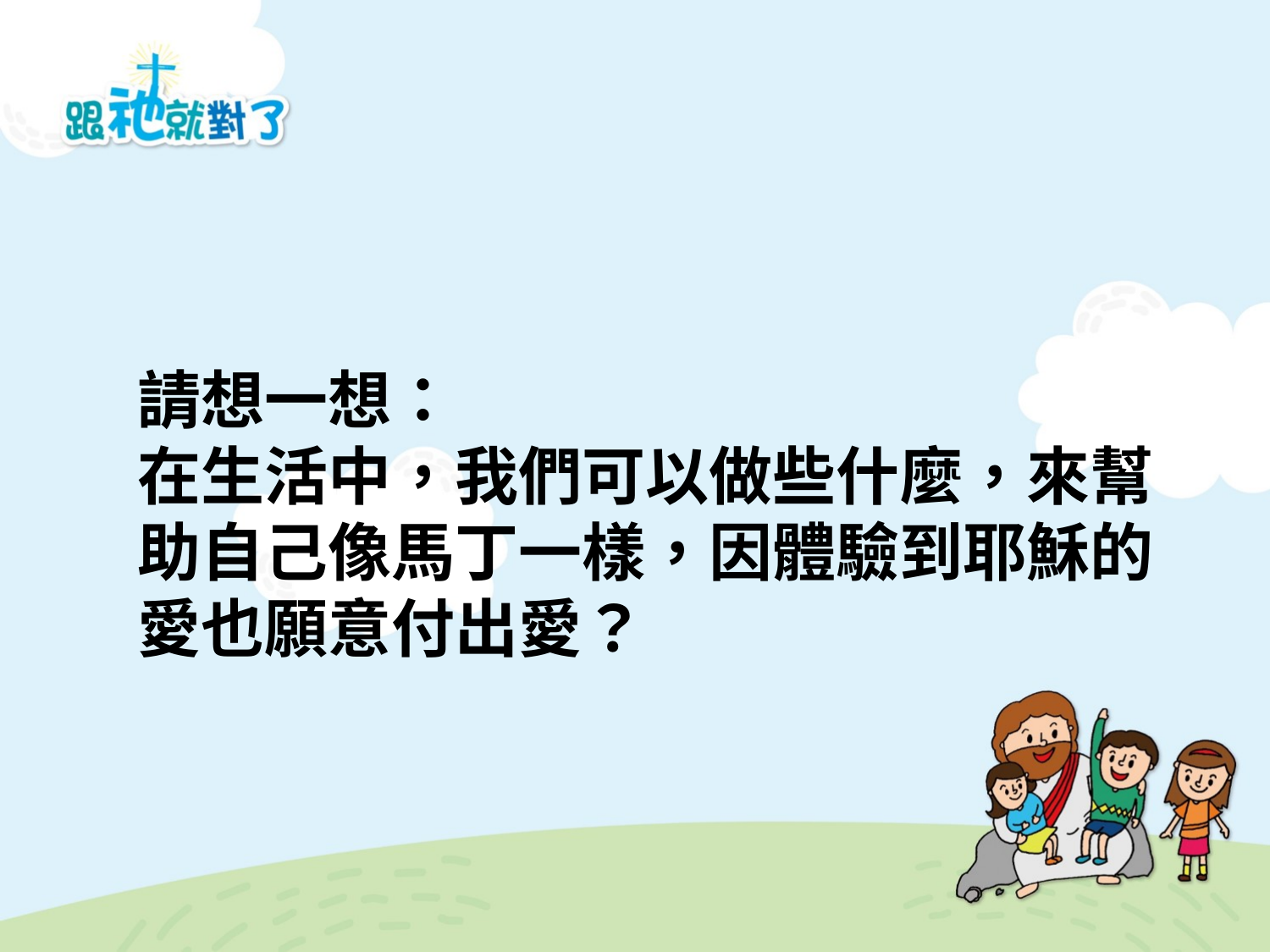

請想一想：
在生活中，我們可以做些什麼，來幫助自己像馬丁一樣，因體驗到耶穌的愛也願意付出愛？